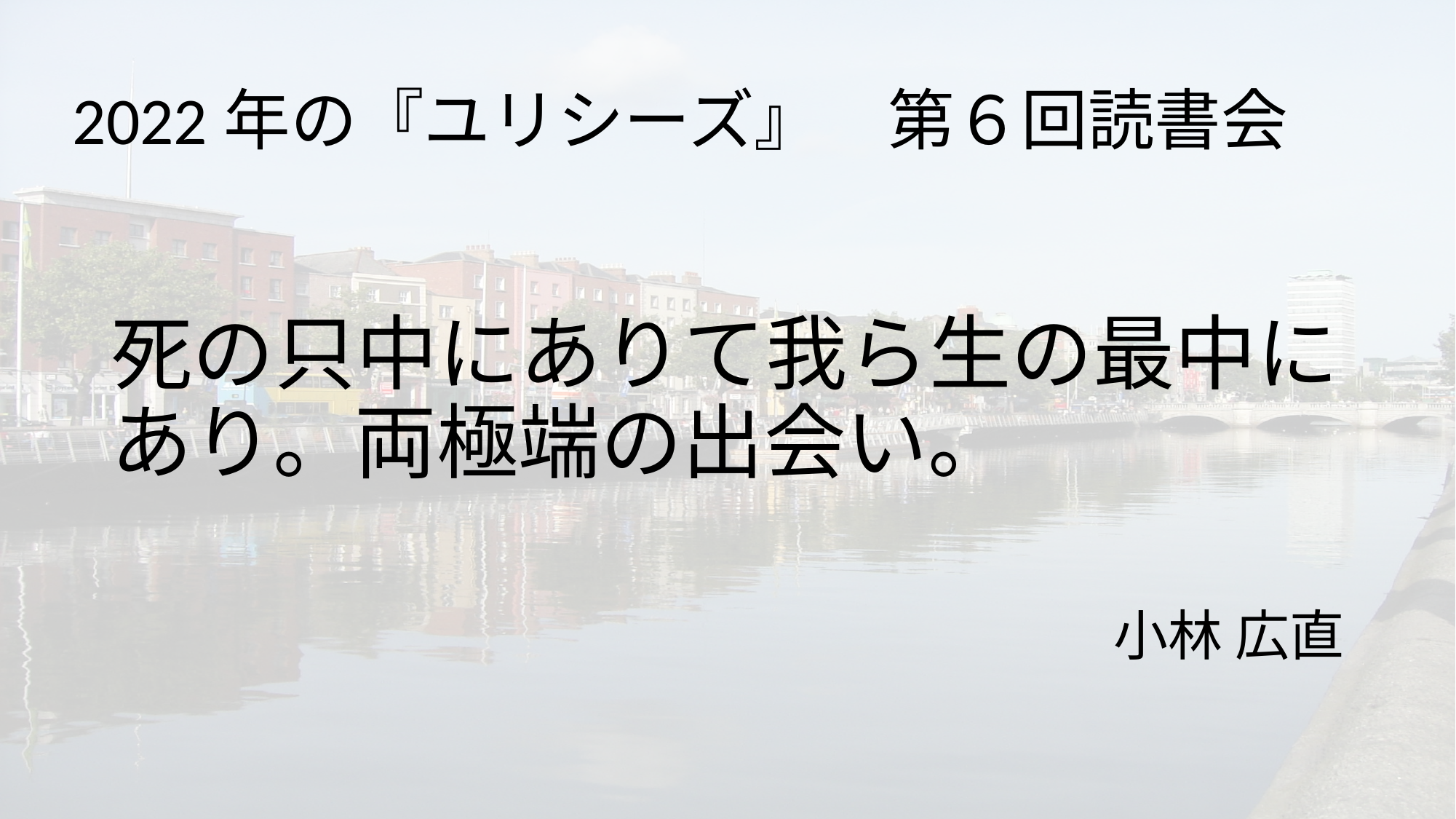

# 2022年の『ユリシーズ』　第６回読書会
死の只中にありて我ら生の最中にあり。両極端の出会い。

小林 広直